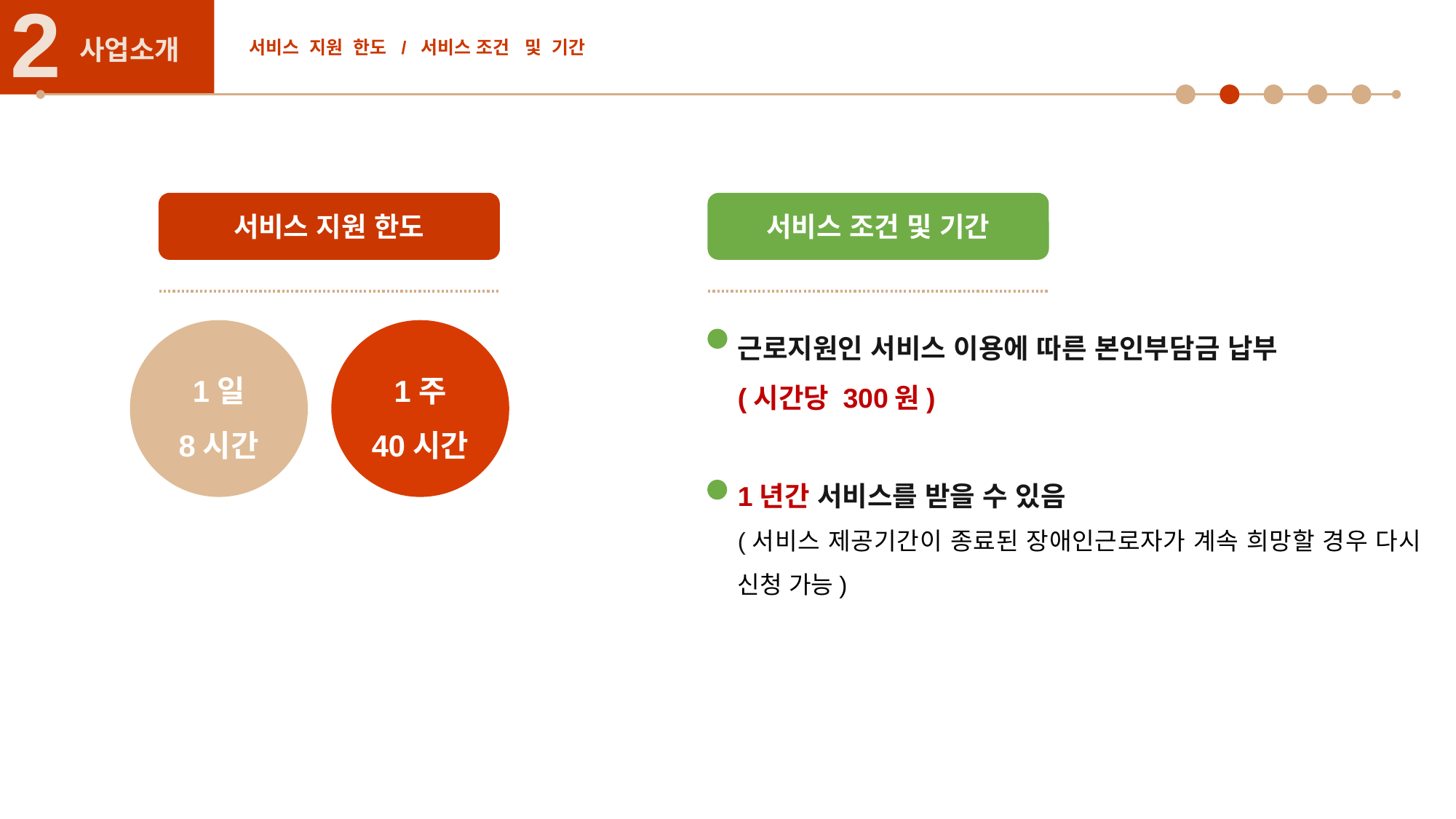

2

사업소개
서비스  지원  한도  /  서비스 조건   및  기간

서비스 지원 한도
서비스 조건 및 기간
근로지원인 서비스 이용에 따른 본인부담금 납부
(시간당 300원)

1년간 서비스를 받을 수 있음
(서비스 제공기간이 종료된 장애인근로자가 계속 희망할 경우 다시 신청 가능)

1일
8시간
1주
40시간